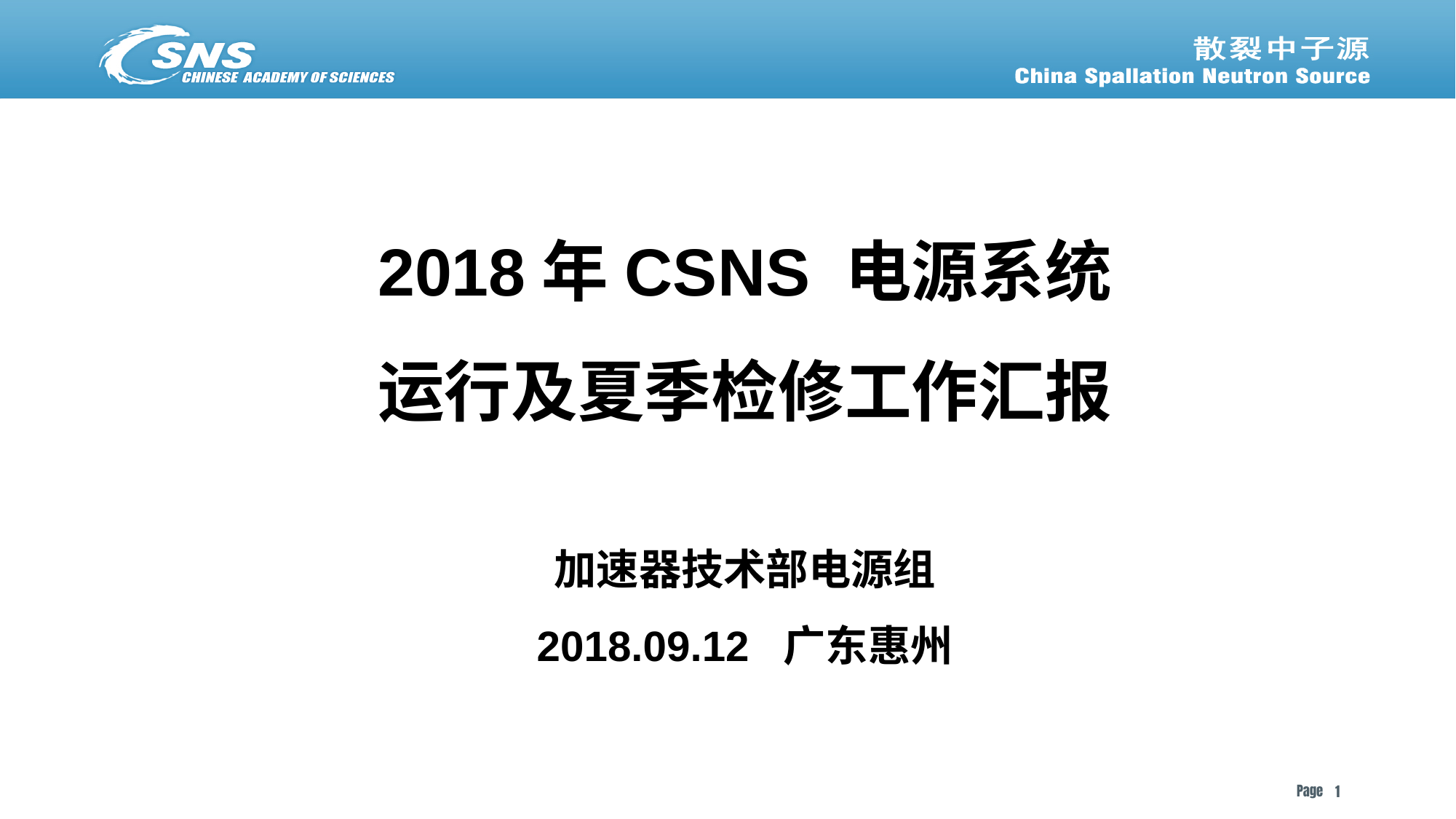

# 2018年CSNS 电源系统 运行及夏季检修工作汇报 加速器技术部电源组 2018.09.12  广东惠州
1